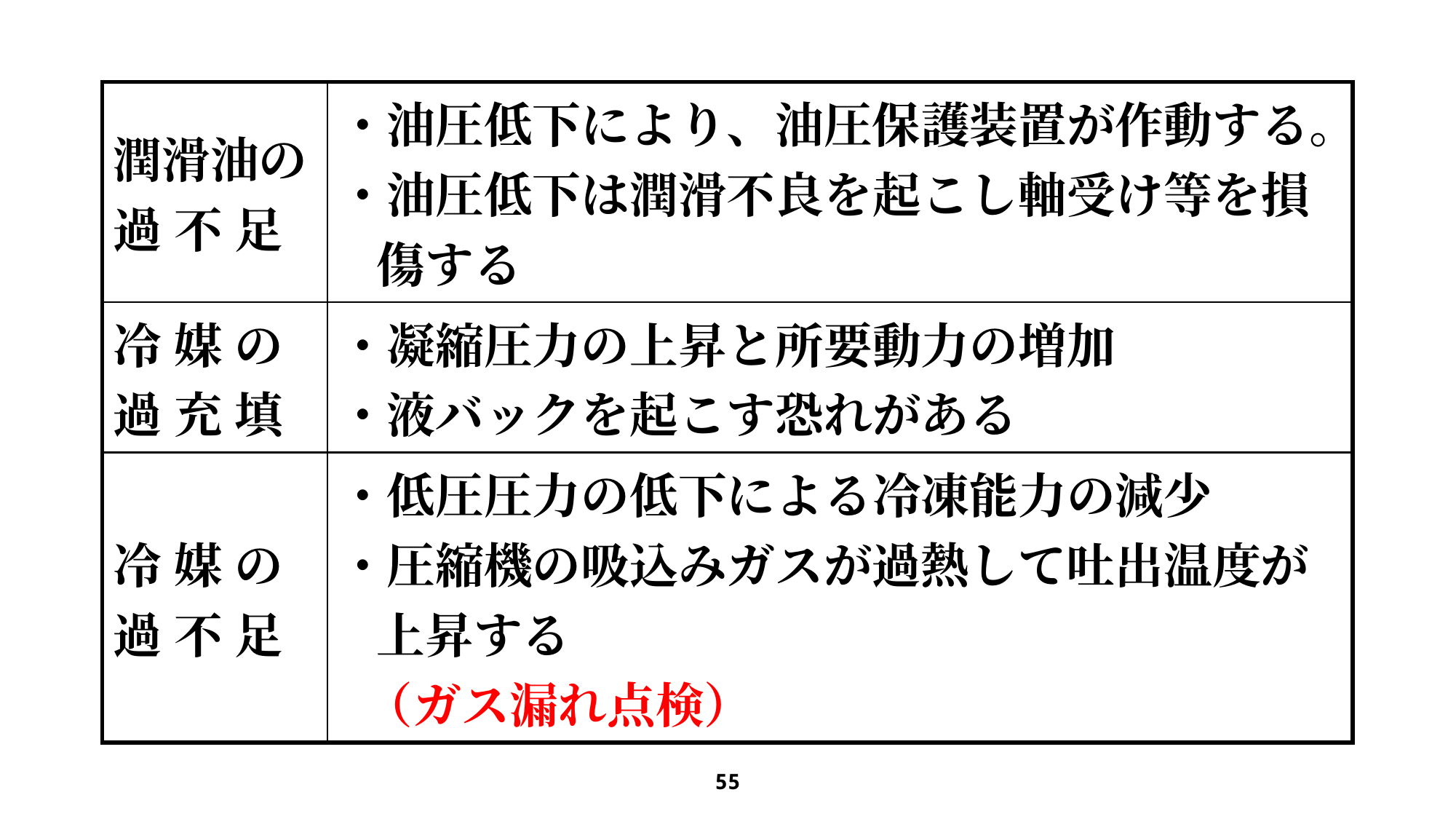

| 潤滑油の 過 不 足 | ・油圧低下により、油圧保護装置が作動する。 ・油圧低下は潤滑不良を起こし軸受け等を損 傷する |
| --- | --- |
| 冷 媒 の 過 充 填 | ・凝縮圧力の上昇と所要動力の増加 ・液バックを起こす恐れがある |
| 冷 媒 の 過 不 足 | ・低圧圧力の低下による冷凍能力の減少 ・圧縮機の吸込みガスが過熱して吐出温度が 上昇する （ガス漏れ点検） |
55